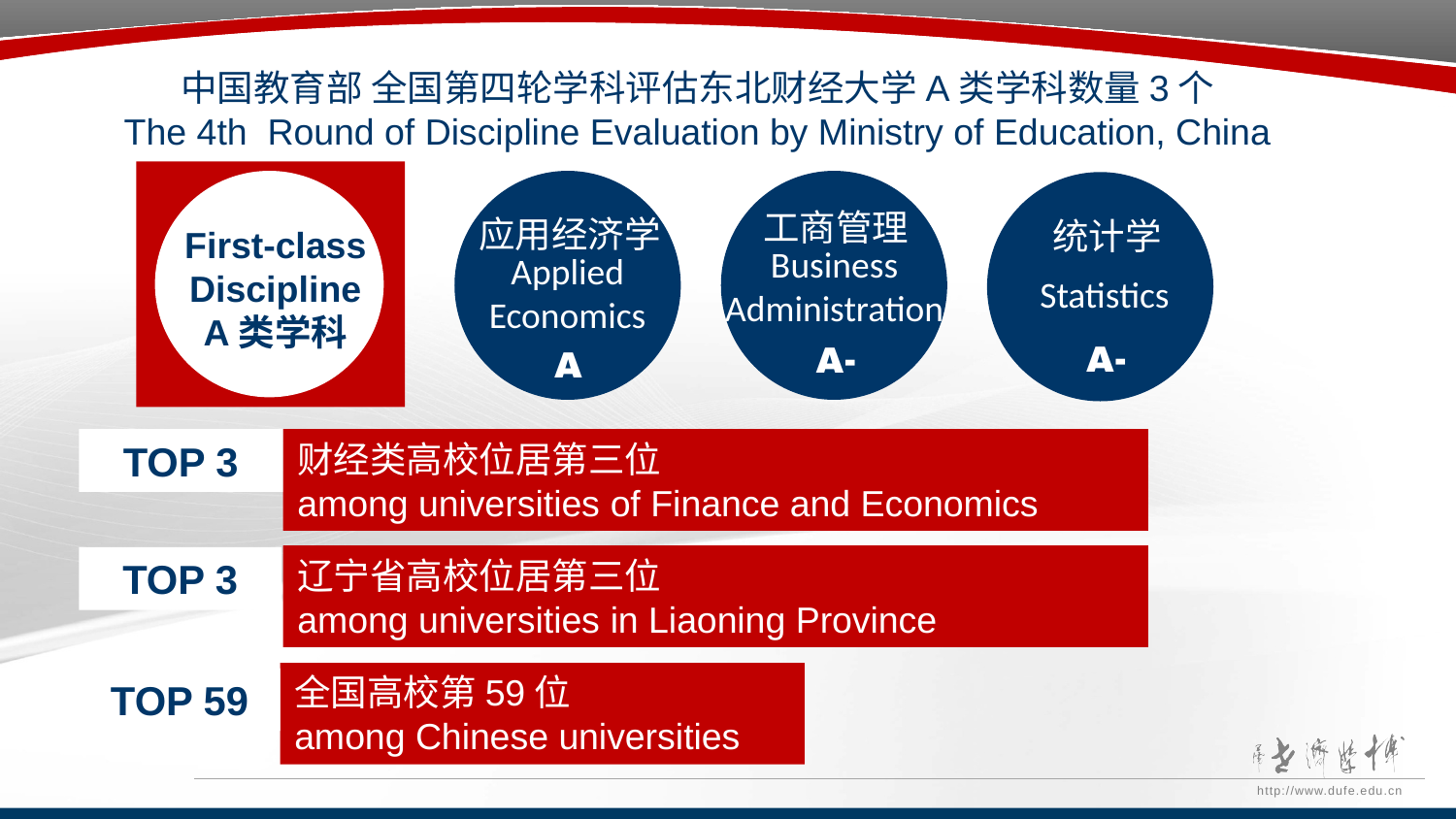

中国教育部 全国第四轮学科评估东北财经大学A类学科数量3个
The 4th  Round of Discipline Evaluation by Ministry of Education, China

工商管理
应用经济学
统计学
First-class Discipline
A类学科
Business Administration
Applied Economics
Statistics
A-
A-
A
TOP 3
财经类高校位居第三位
among universities of Finance and Economics
辽宁省高校位居第三位
among universities in Liaoning Province
TOP 3
全国高校第59位
among Chinese universities
TOP 59